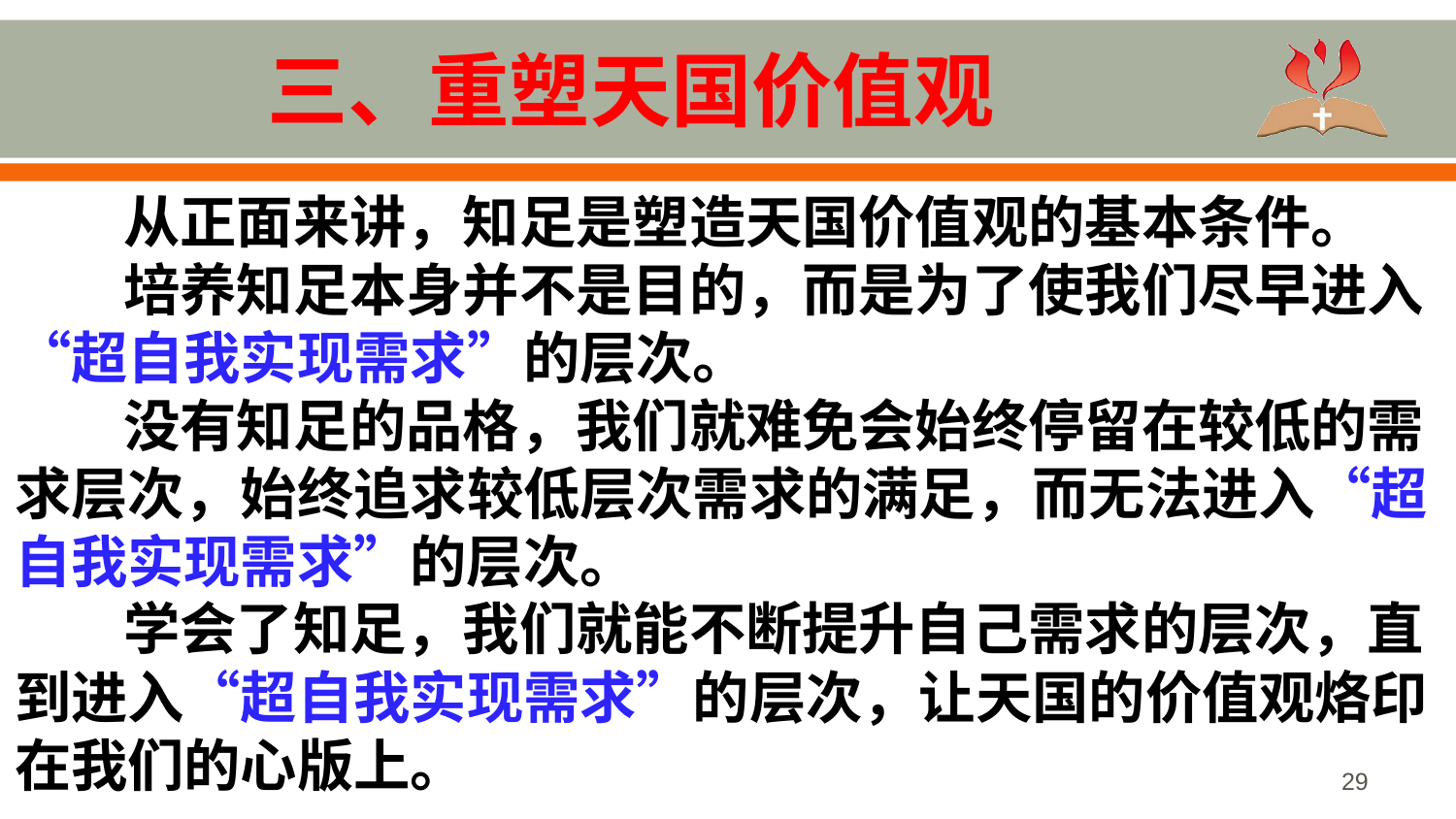

# 三、重塑天国价值观
从正面来讲，知足是塑造天国价值观的基本条件。
培养知足本身并不是目的，而是为了使我们尽早进入“超自我实现需求”的层次。
没有知足的品格，我们就难免会始终停留在较低的需求层次，始终追求较低层次需求的满足，而无法进入“超自我实现需求”的层次。
学会了知足，我们就能不断提升自己需求的层次，直到进入“超自我实现需求”的层次，让天国的价值观烙印在我们的心版上。

29